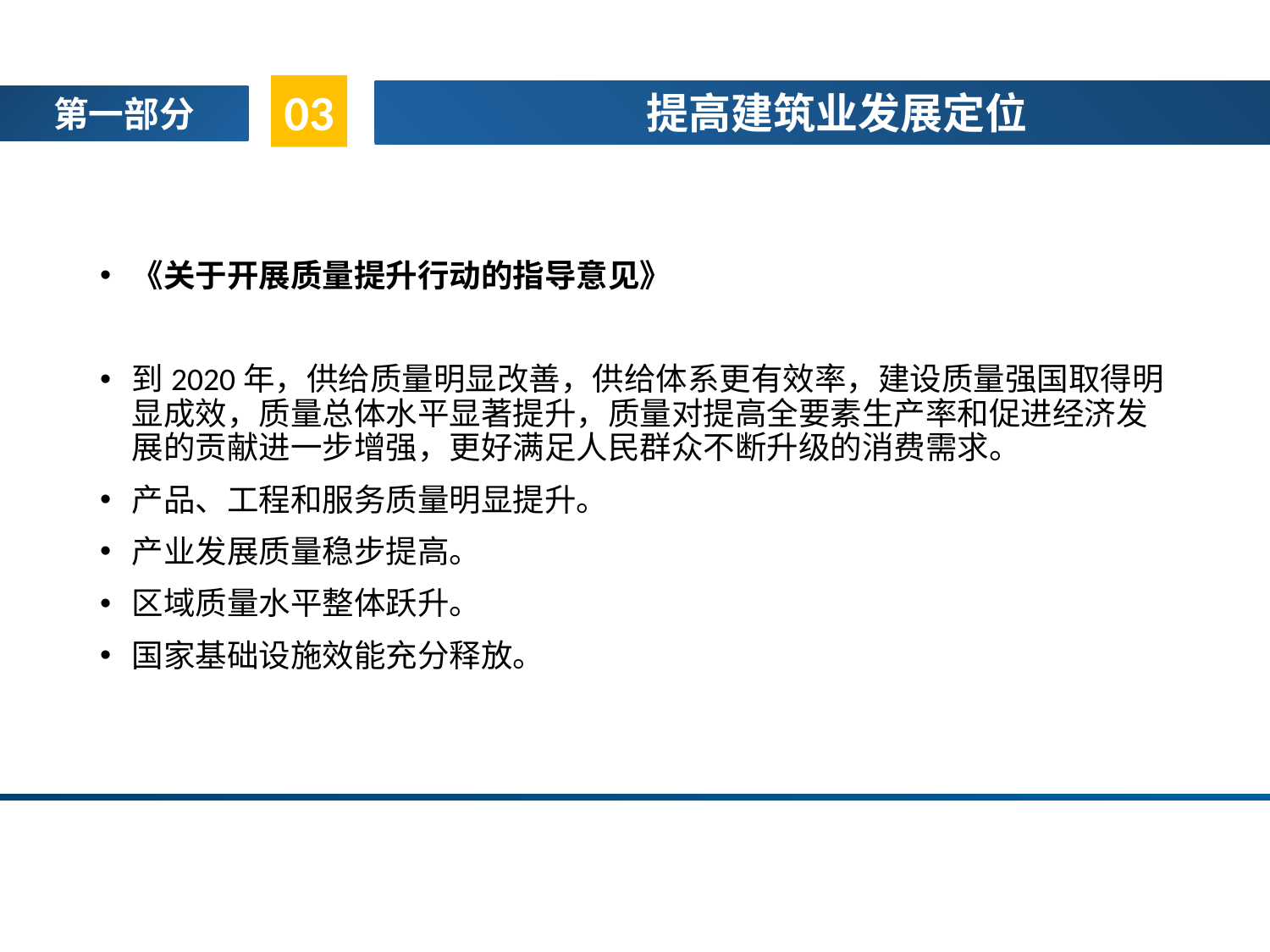

#
03
提高建筑业发展定位

第一部分
《关于开展质量提升行动的指导意见》

到2020年，供给质量明显改善，供给体系更有效率，建设质量强国取得明显成效，质量总体水平显著提升，质量对提高全要素生产率和促进经济发展的贡献进一步增强，更好满足人民群众不断升级的消费需求。
产品、工程和服务质量明显提升。
产业发展质量稳步提高。
区域质量水平整体跃升。
国家基础设施效能充分释放。